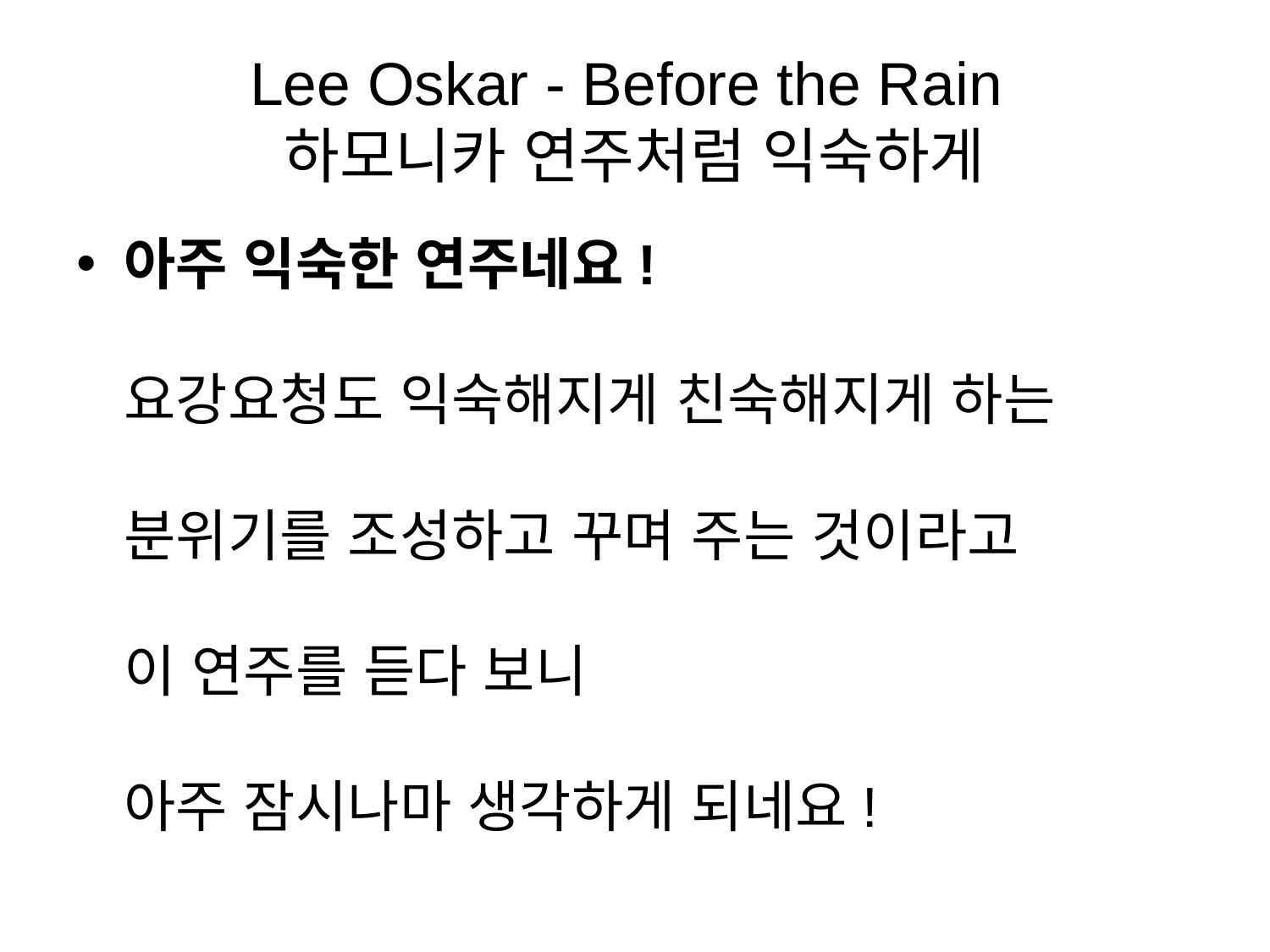

# Lee Oskar - Before the Rain 하모니카 연주처럼 익숙하게
아주 익숙한 연주네요! 
요강요청도 익숙해지게 친숙해지게 하는
분위기를 조성하고 꾸며 주는 것이라고
이 연주를 듣다 보니
아주 잠시나마 생각하게 되네요!